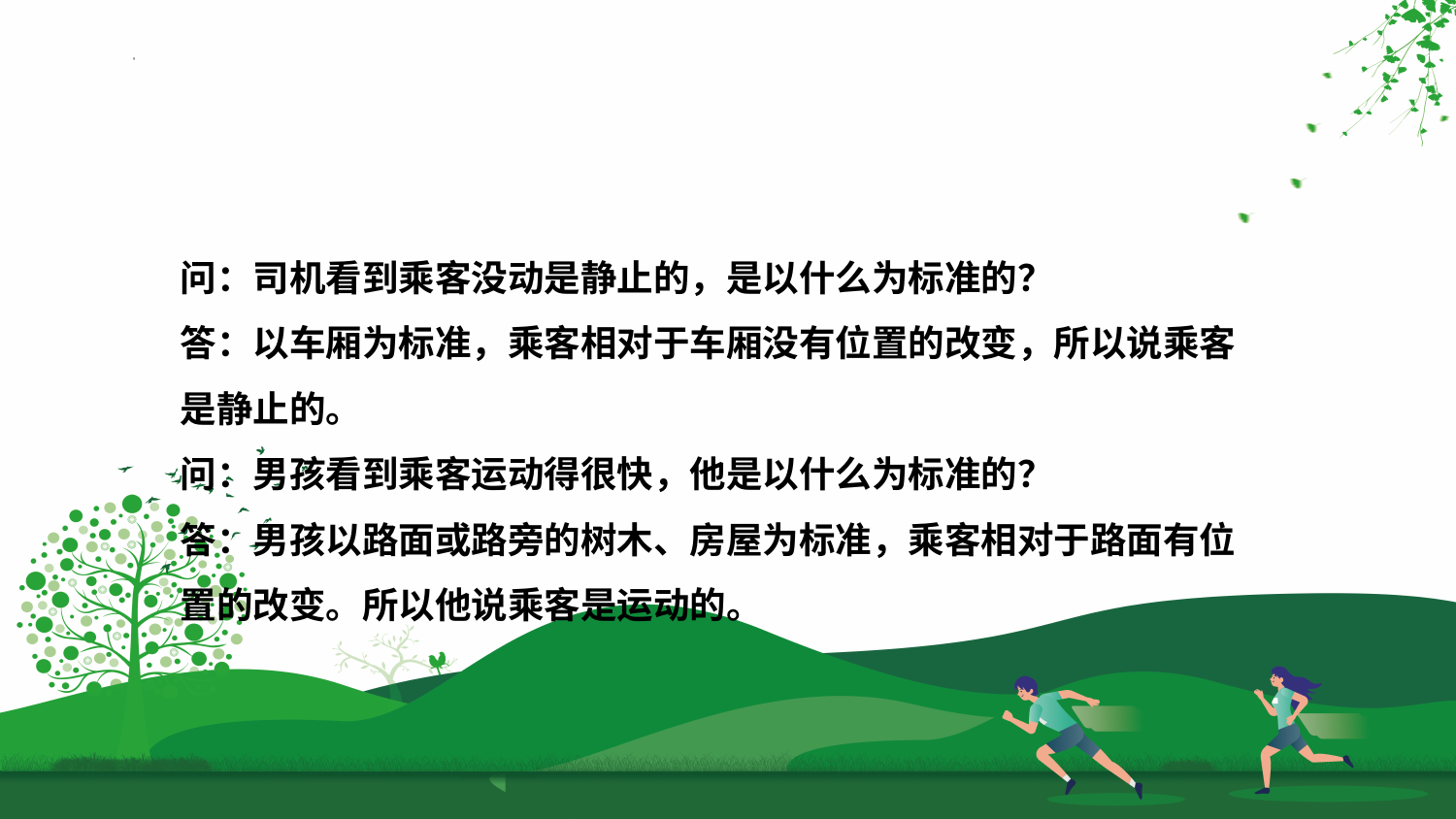

问：司机看到乘客没动是静止的，是以什么为标准的？
答：以车厢为标准，乘客相对于车厢没有位置的改变，所以说乘客是静止的。
问：男孩看到乘客运动得很快，他是以什么为标准的？
答：男孩以路面或路旁的树木、房屋为标准，乘客相对于路面有位置的改变。所以他说乘客是运动的。